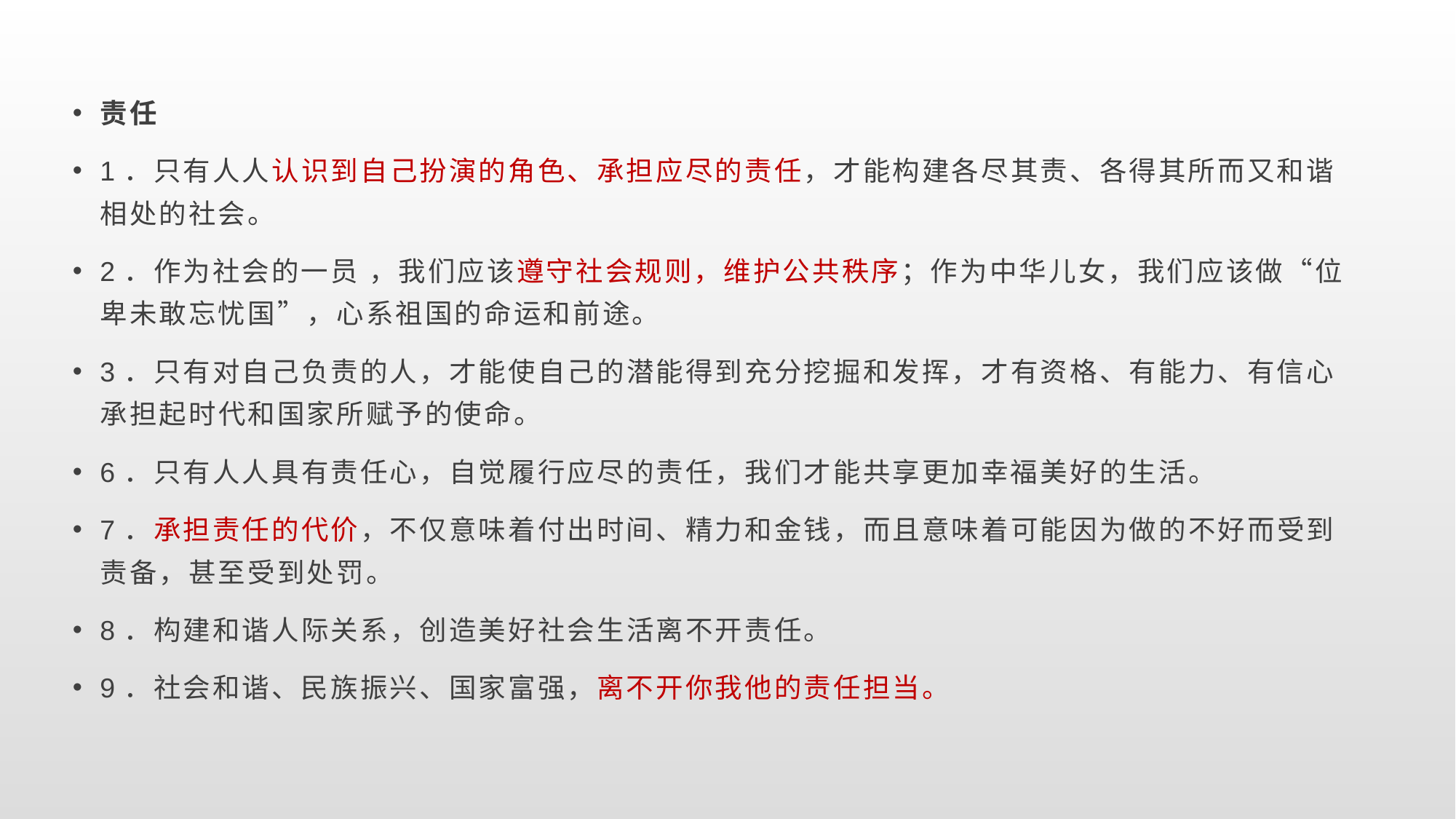

责任
1．只有人人认识到自己扮演的角色、承担应尽的责任，才能构建各尽其责、各得其所而又和谐相处的社会。
2．作为社会的一员 ，我们应该遵守社会规则，维护公共秩序；作为中华儿女，我们应该做“位卑未敢忘忧国”，心系祖国的命运和前途。
3．只有对自己负责的人，才能使自己的潜能得到充分挖掘和发挥，才有资格、有能力、有信心承担起时代和国家所赋予的使命。
6．只有人人具有责任心，自觉履行应尽的责任，我们才能共享更加幸福美好的生活。
7．承担责任的代价，不仅意味着付出时间、精力和金钱，而且意味着可能因为做的不好而受到责备，甚至受到处罚。
8．构建和谐人际关系，创造美好社会生活离不开责任。
9．社会和谐、民族振兴、国家富强，离不开你我他的责任担当。